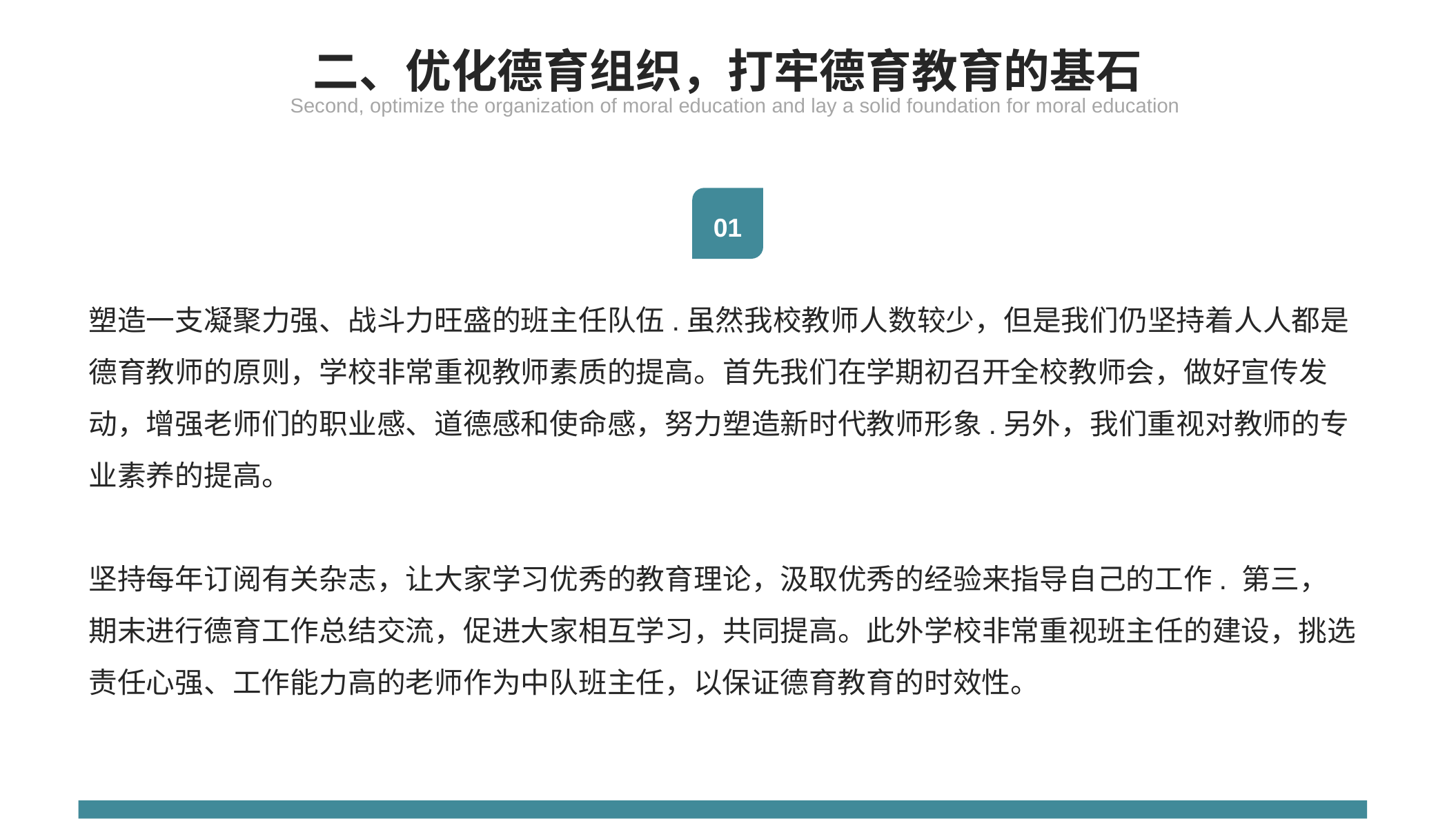

二、优化德育组织，打牢德育教育的基石
Second, optimize the organization of moral education and lay a solid foundation for moral education
01
塑造一支凝聚力强、战斗力旺盛的班主任队伍.虽然我校教师人数较少，但是我们仍坚持着人人都是德育教师的原则，学校非常重视教师素质的提高。首先我们在学期初召开全校教师会，做好宣传发动，增强老师们的职业感、道德感和使命感，努力塑造新时代教师形象.另外，我们重视对教师的专业素养的提高。

坚持每年订阅有关杂志，让大家学习优秀的教育理论，汲取优秀的经验来指导自己的工作. 第三，期末进行德育工作总结交流，促进大家相互学习，共同提高。此外学校非常重视班主任的建设，挑选责任心强、工作能力高的老师作为中队班主任，以保证德育教育的时效性。